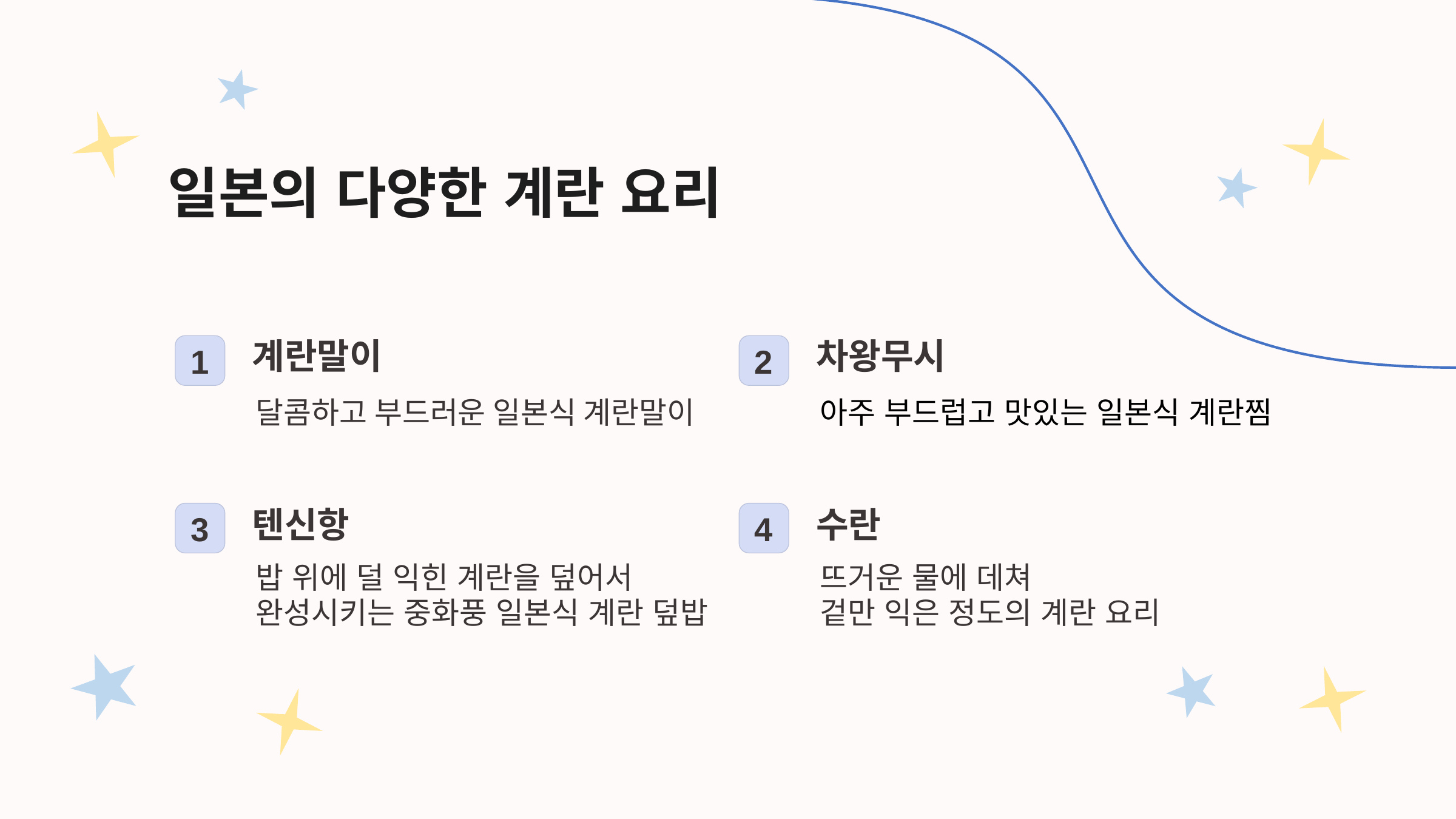

일본의 다양한 계란 요리

1
2

계란말이
차왕무시
달콤하고 부드러운 일본식 계란말이
아주 부드럽고 맛있는 일본식 계란찜
3
4

텐신항
수란
밥 위에 덜 익힌 계란을 덮어서
완성시키는 중화풍 일본식 계란 덮밥
뜨거운 물에 데쳐
겉만 익은 정도의 계란 요리